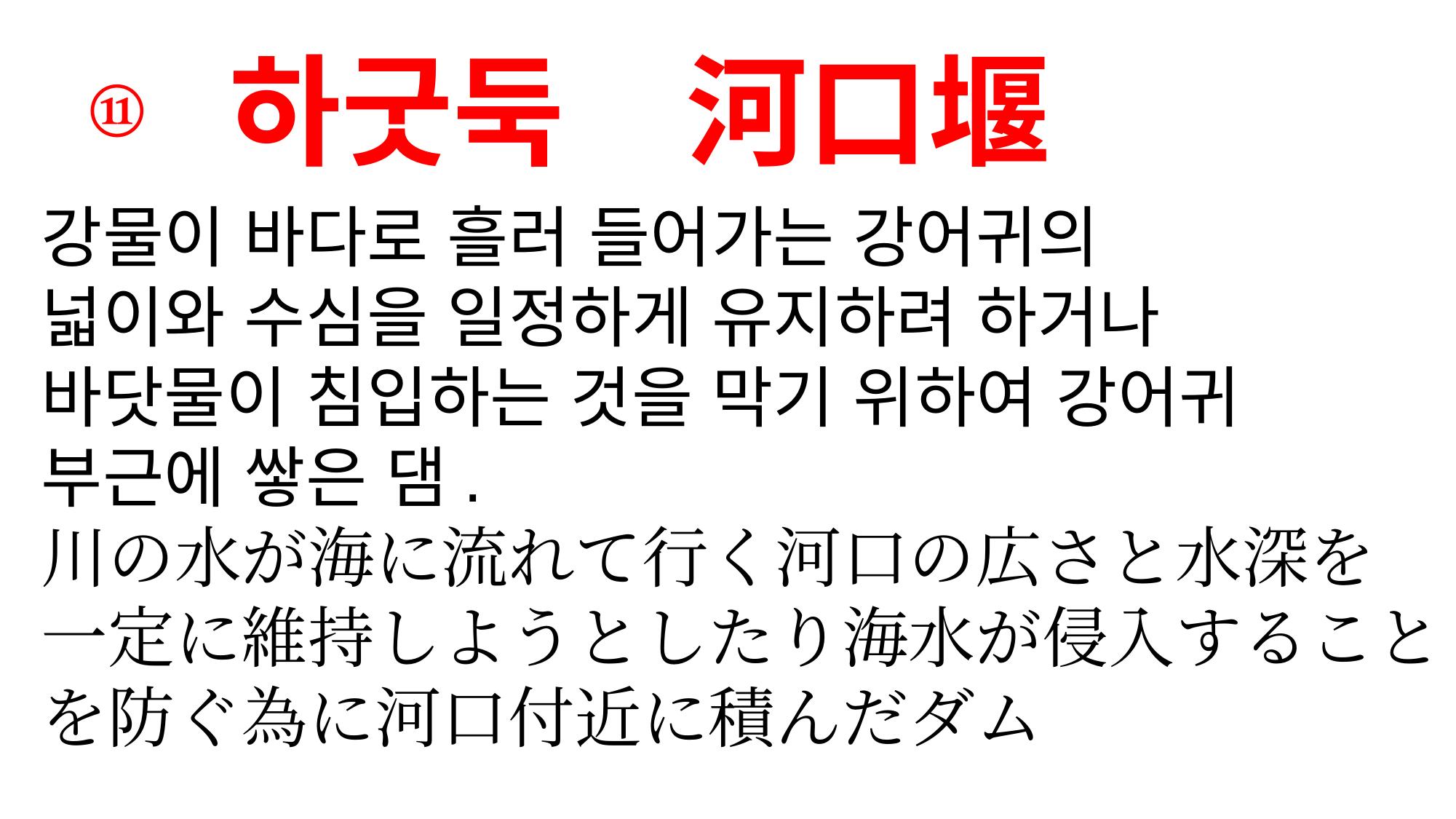

⑪
하굿둑　河口堰
강물이 바다로 흘러 들어가는 강어귀의
넓이와 수심을 일정하게 유지하려 하거나
바닷물이 침입하는 것을 막기 위하여 강어귀
부근에 쌓은 댐.
川の水が海に流れて行く河口の広さと水深を
一定に維持しようとしたり海水が侵入すること
を防ぐ為に河口付近に積んだダム